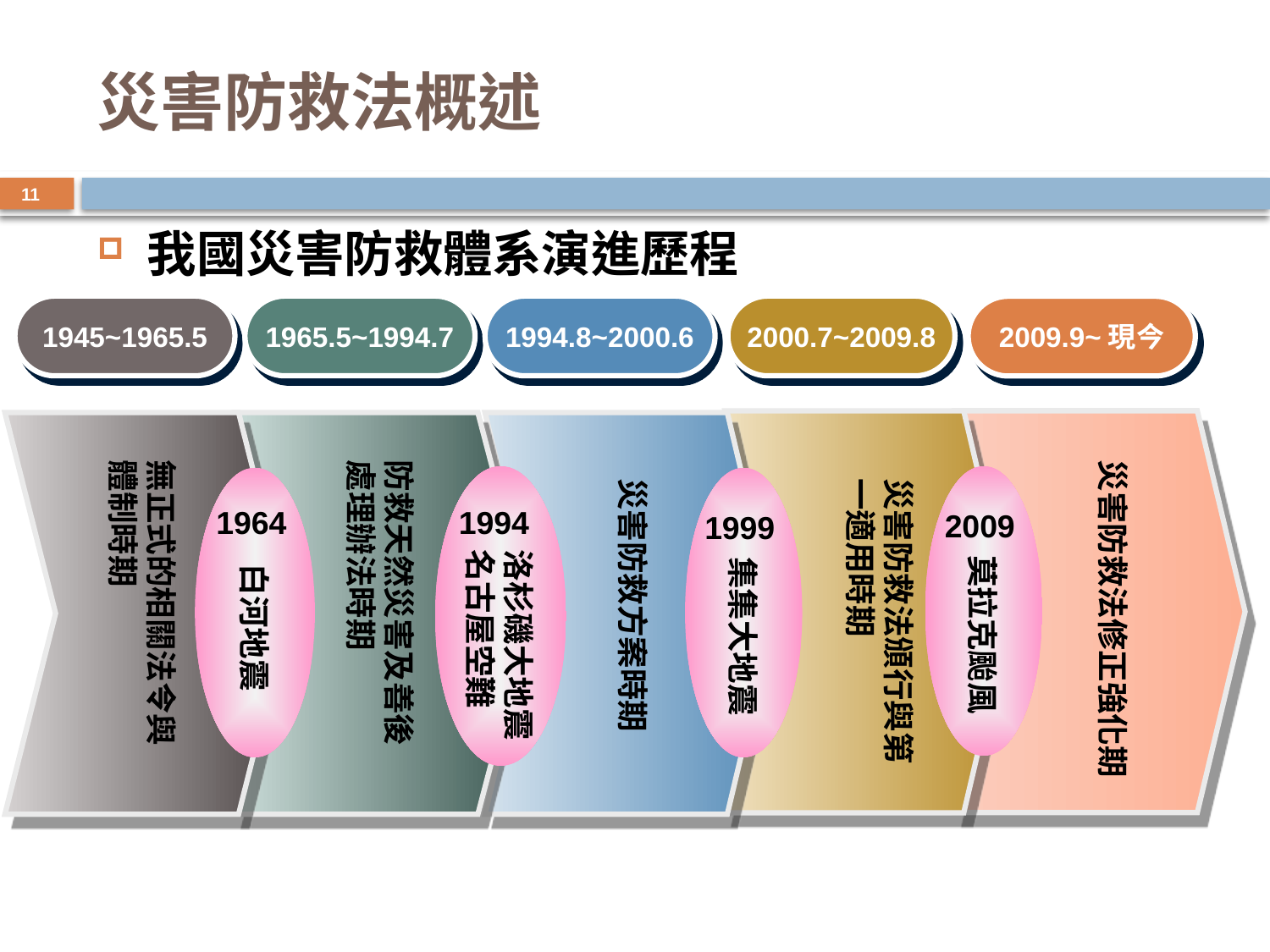

# 災害防救法概述
11
我國災害防救體系演進歷程
1945~1965.5
1965.5~1994.7
1994.8~2000.6
2000.7~2009.8
2009.9~現今

防救天然災害及善後處理辦法時期
災害防救法修正強化期
無正式的相關法令與體制時期
 洛杉磯大地震
 名古屋空難
災害防救方案時期
災害防救法頒行與第一適用時期
  莫拉克颱風
   白河地震
  集集大地震
1964
1994
2009
1999